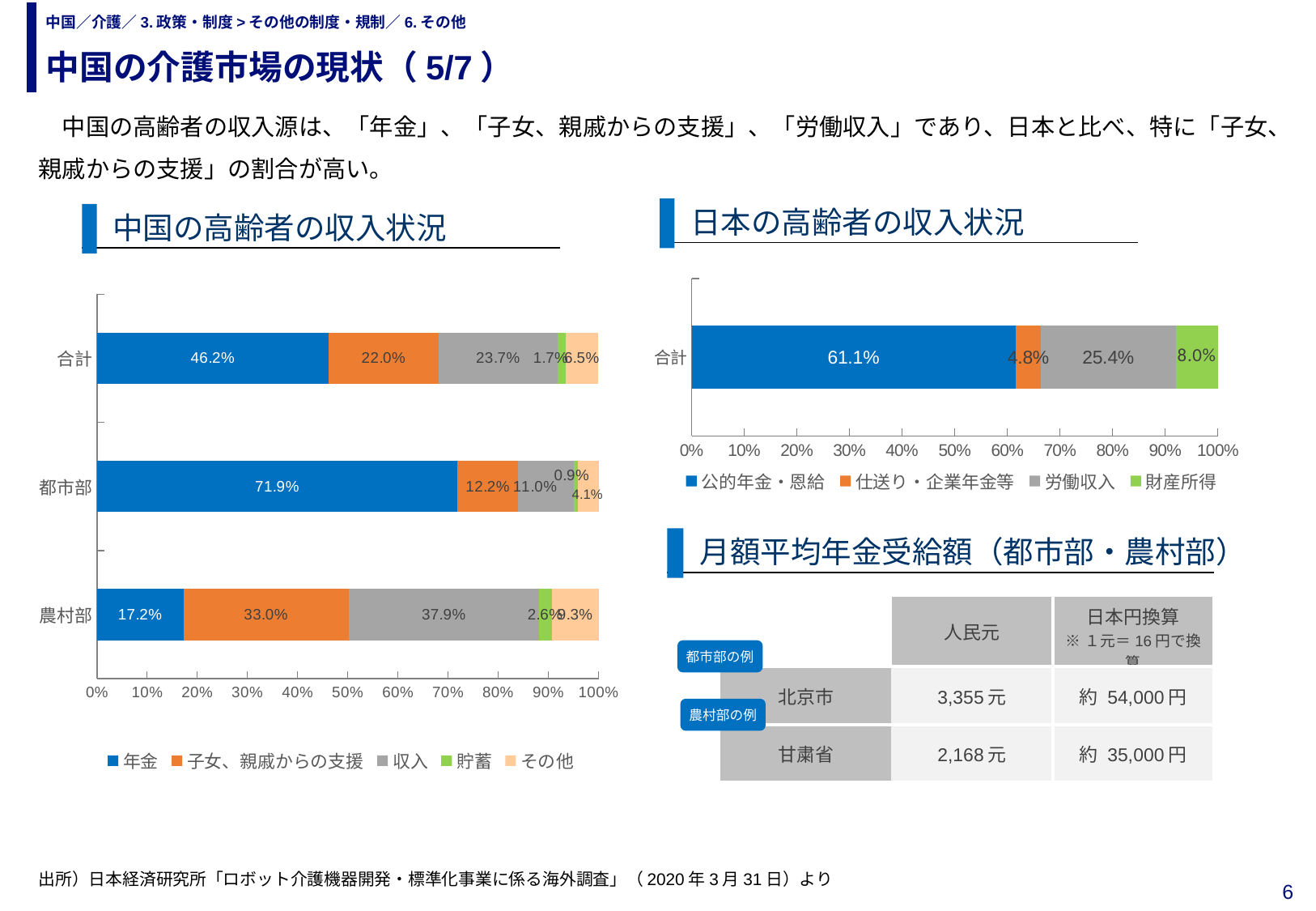

中国の介護市場の現状（5/7）
# 中国／介護／3.政策・制度>その他の制度・規制／6.その他
　中国の高齢者の収入源は、「年金」、「子女、親戚からの支援」、「労働収入」であり、日本と比べ、特に「子女、親戚からの支援」の割合が高い。
日本の高齢者の収入状況

中国の高齢者の収入状況

### Chart

| Category | 年金 | 子女、親戚からの支援 | 収入 | 貯蓄 | その他 |
|---|---|---|---|---|---|
| 農村部 | 0.172 | 0.33 | 0.379 | 0.026 | 0.093 |
| 都市部 | 0.719 | 0.122 | 0.11 | 0.009 | 0.041 |
| 合計 | 0.462 | 0.22 | 0.237 | 0.017 | 0.065 |

### Chart

| Category | 公的年金・恩給 | 仕送り・企業年金等 | 労働収入 | 財産所得 |
|---|---|---|---|---|
| 合計 | 0.611 | 0.048 | 0.254 | 0.08 |
月額平均年金受給額（都市部・農村部）

|  | 人民元 | 日本円換算 ※１元＝16円で換算 |
| --- | --- | --- |
| 北京市 | 3,355元 | 約 54,000円 |
| 甘粛省 | 2,168元 | 約 35,000円 |
都市部の例
農村部の例
出所）日本経済研究所「ロボット介護機器開発・標準化事業に係る海外調査」（2020年3月31日）より